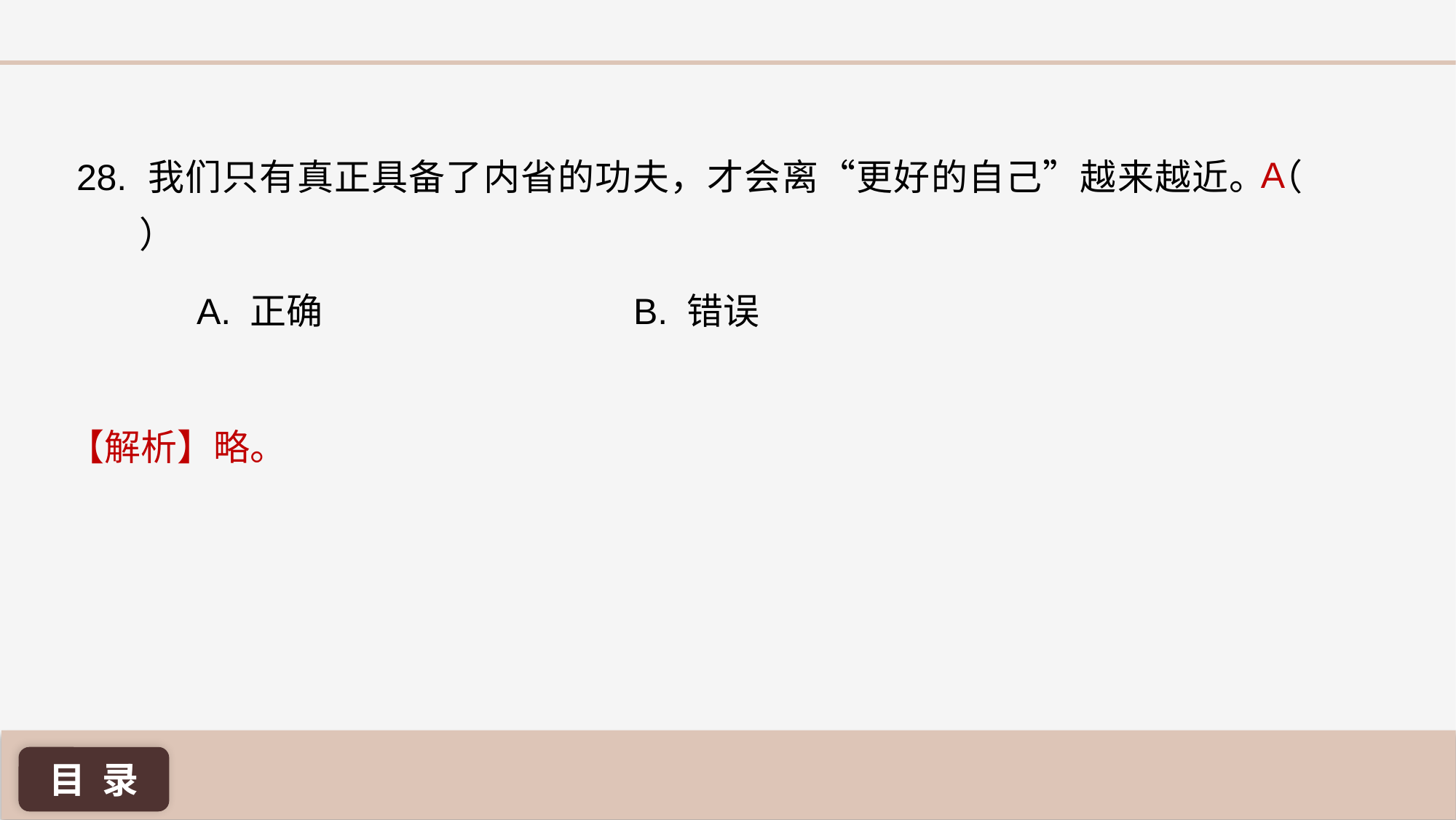

A
28. 我们只有真正具备了内省的功夫，才会离“更好的自己”越来越近。（          ）
A. 正确 			B. 错误
【解析】略。